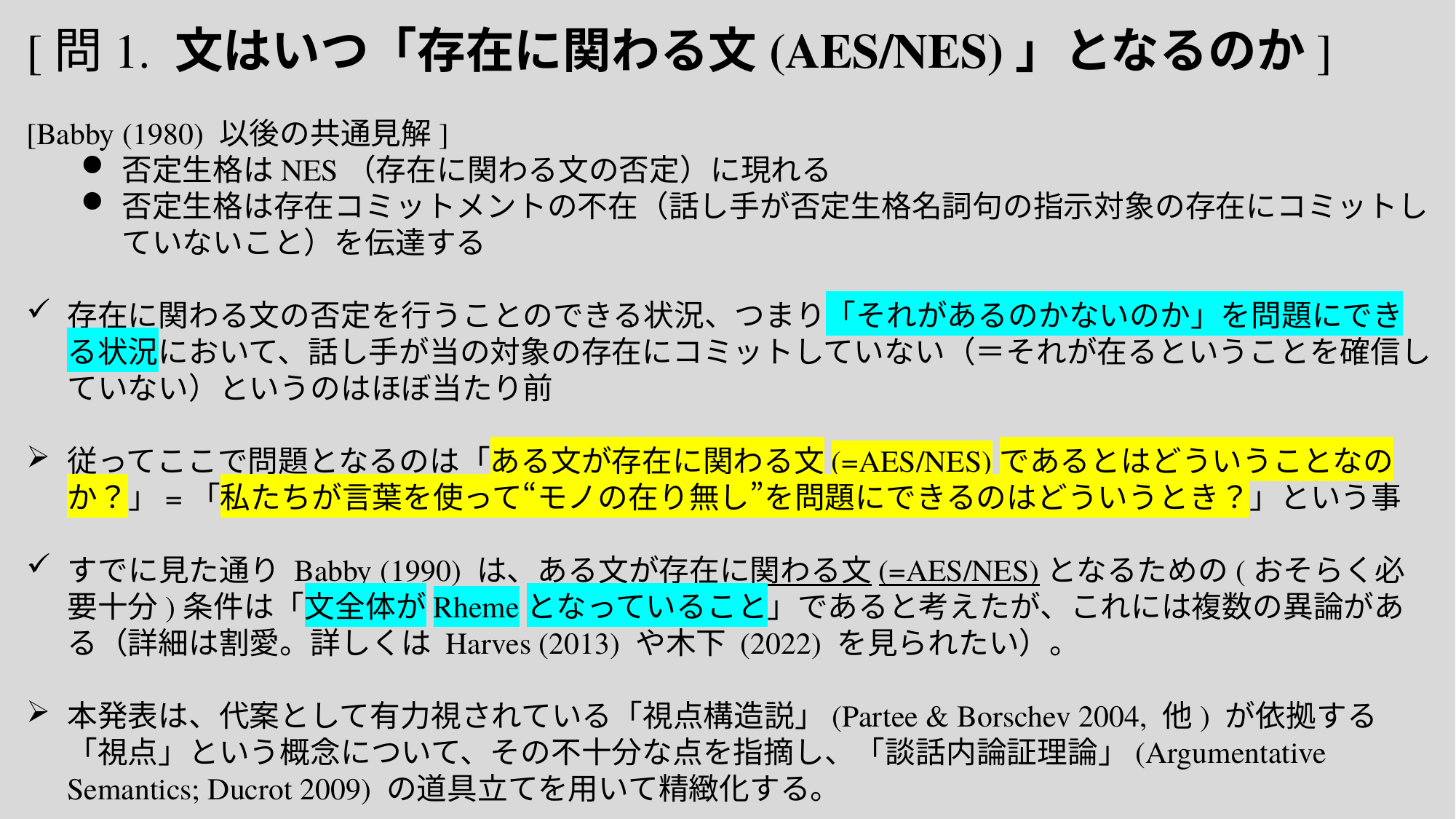

[問1. 文はいつ「存在に関わる文(AES/NES)」となるのか]

[Babby (1980) 以後の共通見解]
否定生格はNES（存在に関わる文の否定）に現れる
否定生格は存在コミットメントの不在（話し手が否定生格名詞句の指示対象の存在にコミットしていないこと）を伝達する

存在に関わる文の否定を行うことのできる状況、つまり「それがあるのかないのか」を問題にできる状況において、話し手が当の対象の存在にコミットしていない（＝それが在るということを確信していない）というのはほぼ当たり前

従ってここで問題となるのは「ある文が存在に関わる文(=AES/NES)であるとはどういうことなのか？」=「私たちが言葉を使って“モノの在り無し”を問題にできるのはどういうとき？」という事

すでに見た通り Babby (1990) は、ある文が存在に関わる文(=AES/NES)となるための(おそらく必要十分)条件は「文全体がRhemeとなっていること」であると考えたが、これには複数の異論がある（詳細は割愛。詳しくは Harves (2013) や木下 (2022) を見られたい）。

本発表は、代案として有力視されている「視点構造説」(Partee & Borschev 2004, 他) が依拠する「視点」という概念について、その不十分な点を指摘し、「談話内論証理論」(Argumentative Semantics; Ducrot 2009) の道具立てを用いて精緻化する。